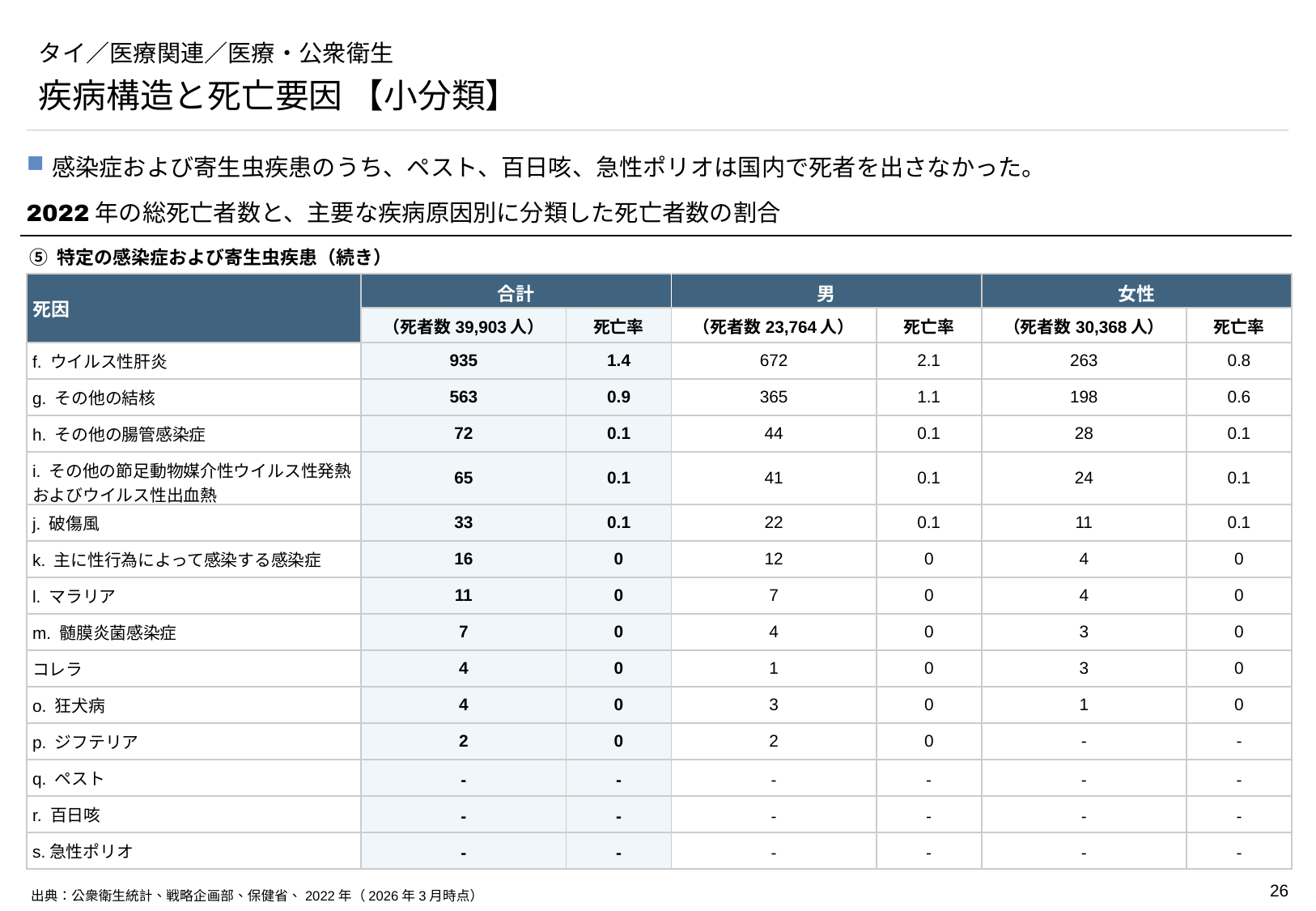

# タイ／医療関連／医療・公衆衛生
疾病構造と死亡要因 【小分類】
感染症および寄生虫疾患のうち、ペスト、百日咳、急性ポリオは国内で死者を出さなかった。
2022年の総死亡者数と、主要な疾病原因別に分類した死亡者数の割合
⑤ 特定の感染症および寄生虫疾患（続き）
| 死因 | 合計 |  | 男 |  | 女性 |  |
| --- | --- | --- | --- | --- | --- | --- |
|  | （死者数39,903人） | 死亡率 | （死者数23,764人） | 死亡率 | （死者数30,368人） | 死亡率 |
| f. ウイルス性肝炎 | 935 | 1.4 | 672 | 2.1 | 263 | 0.8 |
| g. その他の結核 | 563 | 0.9 | 365 | 1.1 | 198 | 0.6 |
| h. その他の腸管感染症 | 72 | 0.1 | 44 | 0.1 | 28 | 0.1 |
| i. その他の節足動物媒介性ウイルス性発熱およびウイルス性出血熱 | 65 | 0.1 | 41 | 0.1 | 24 | 0.1 |
| j. 破傷風 | 33 | 0.1 | 22 | 0.1 | 11 | 0.1 |
| k. 主に性行為によって感染する感染症 | 16 | 0 | 12 | 0 | 4 | 0 |
| l. マラリア | 11 | 0 | 7 | 0 | 4 | 0 |
| m. 髄膜炎菌感染症 | 7 | 0 | 4 | 0 | 3 | 0 |
| コレラ | 4 | 0 | 1 | 0 | 3 | 0 |
| o. 狂犬病 | 4 | 0 | 3 | 0 | 1 | 0 |
| p. ジフテリア | 2 | 0 | 2 | 0 | - | - |
| q. ペスト | - | - | - | - | - | - |
| r. 百日咳 | - | - | - | - | - | - |
| s.急性ポリオ | - | - | - | - | - | - |
出典：公衆衛生統計、戦略企画部、保健省、2022年（2026年3月時点）